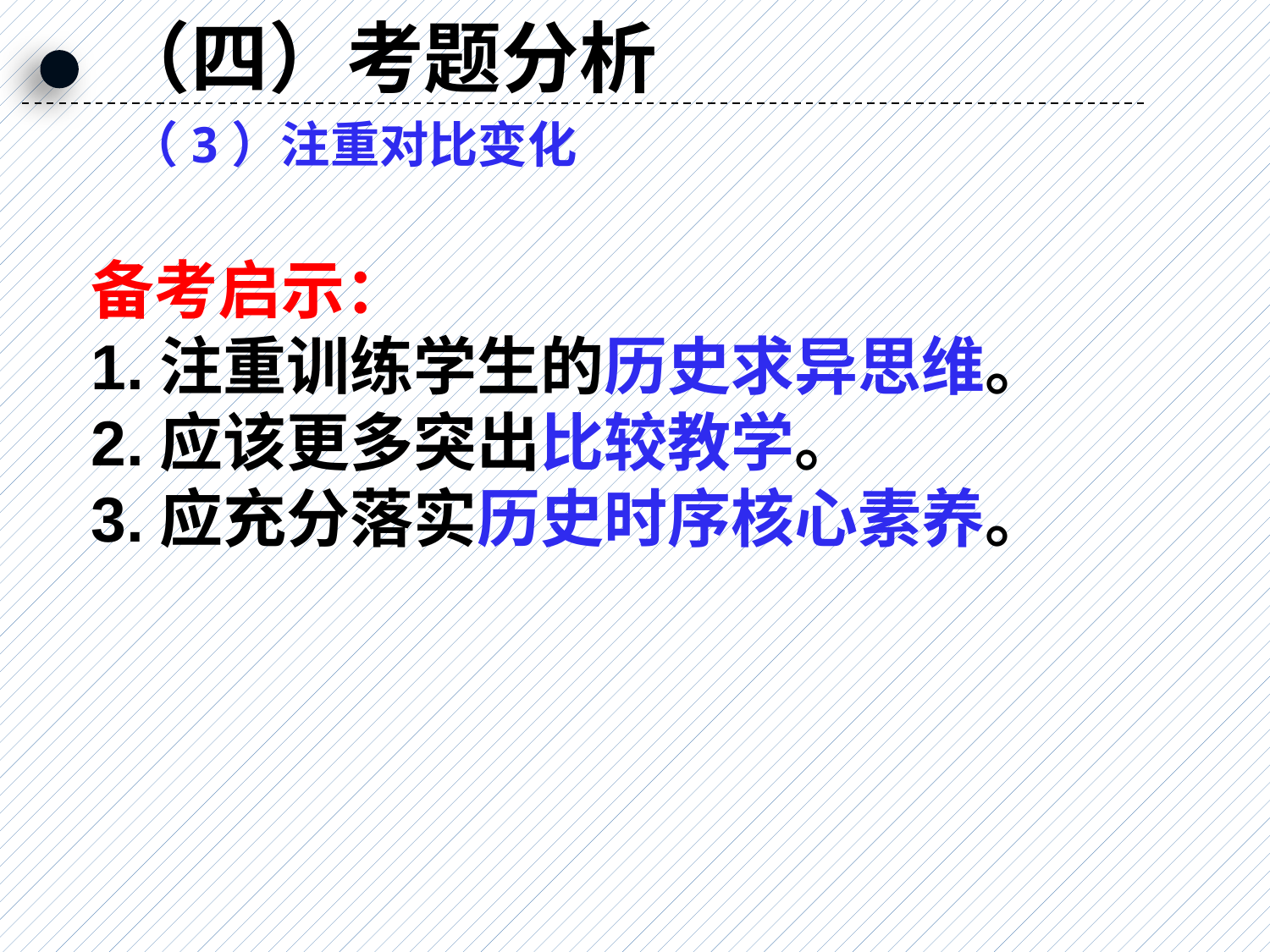

（四）考题分析

（3）注重对比变化
备考启示：
1.注重训练学生的历史求异思维。
2.应该更多突出比较教学。
3.应充分落实历史时序核心素养。